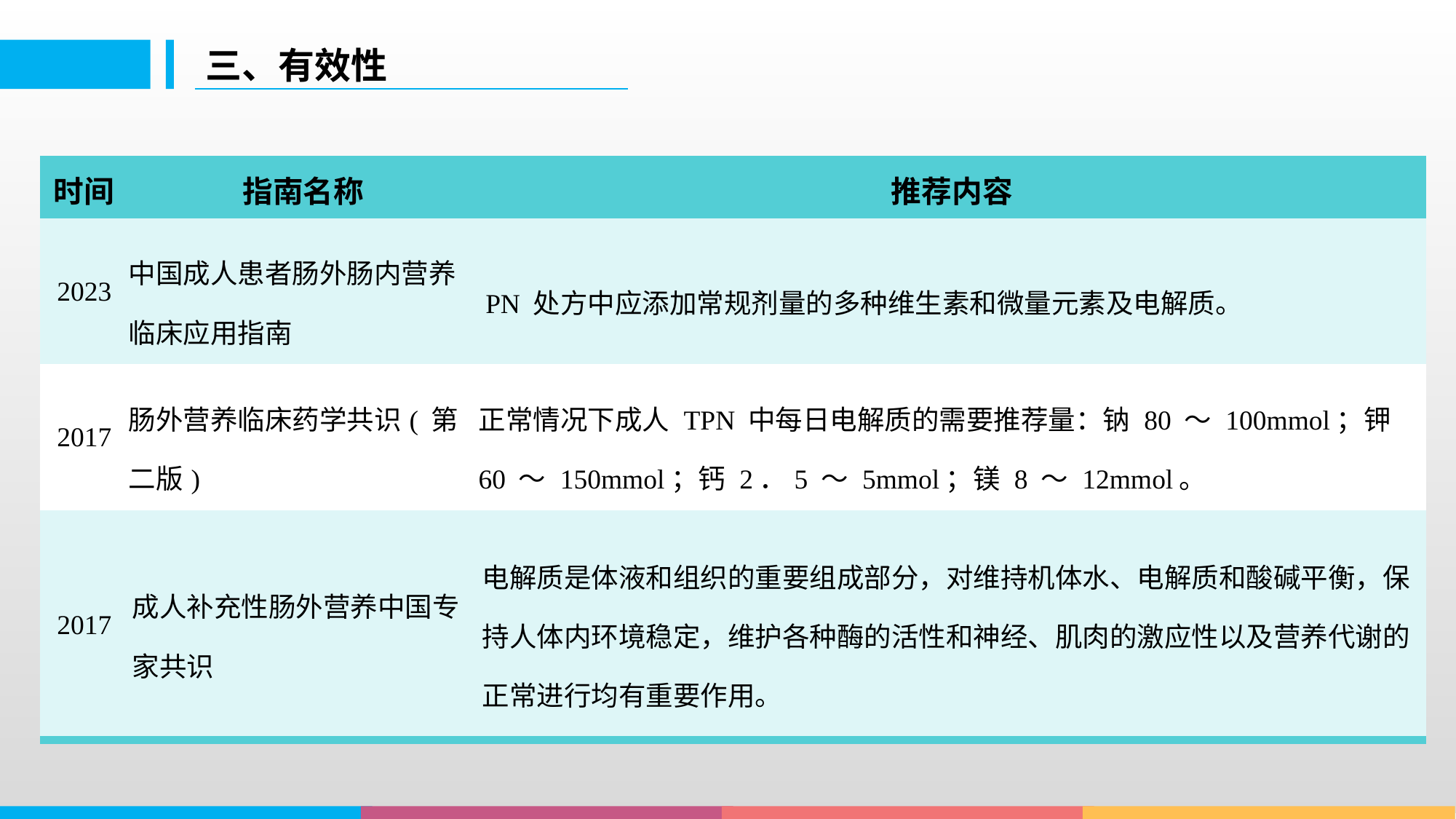

三、有效性
| 时间 | 指南名称 | 推荐内容 |
| --- | --- | --- |
| 2023 | 中国成人患者肠外肠内营养临床应用指南 | PN 处方中应添加常规剂量的多种维生素和微量元素及电解质。 |
| 2017 | 肠外营养临床药学共识( 第二版) | 正常情况下成人 TPN 中每日电解质的需要推荐量：钠 80 ～ 100mmol；钾 60 ～ 150mmol；钙 2．5 ～ 5mmol；镁 8 ～ 12mmol。 |
| 2017 | 成人补充性肠外营养中国专家共识 | 电解质是体液和组织的重要组成部分，对维持机体水、电解质和酸碱平衡，保持人体内环境稳定，维护各种酶的活性和神经、肌肉的激应性以及营养代谢的正常进行均有重要作用。 |